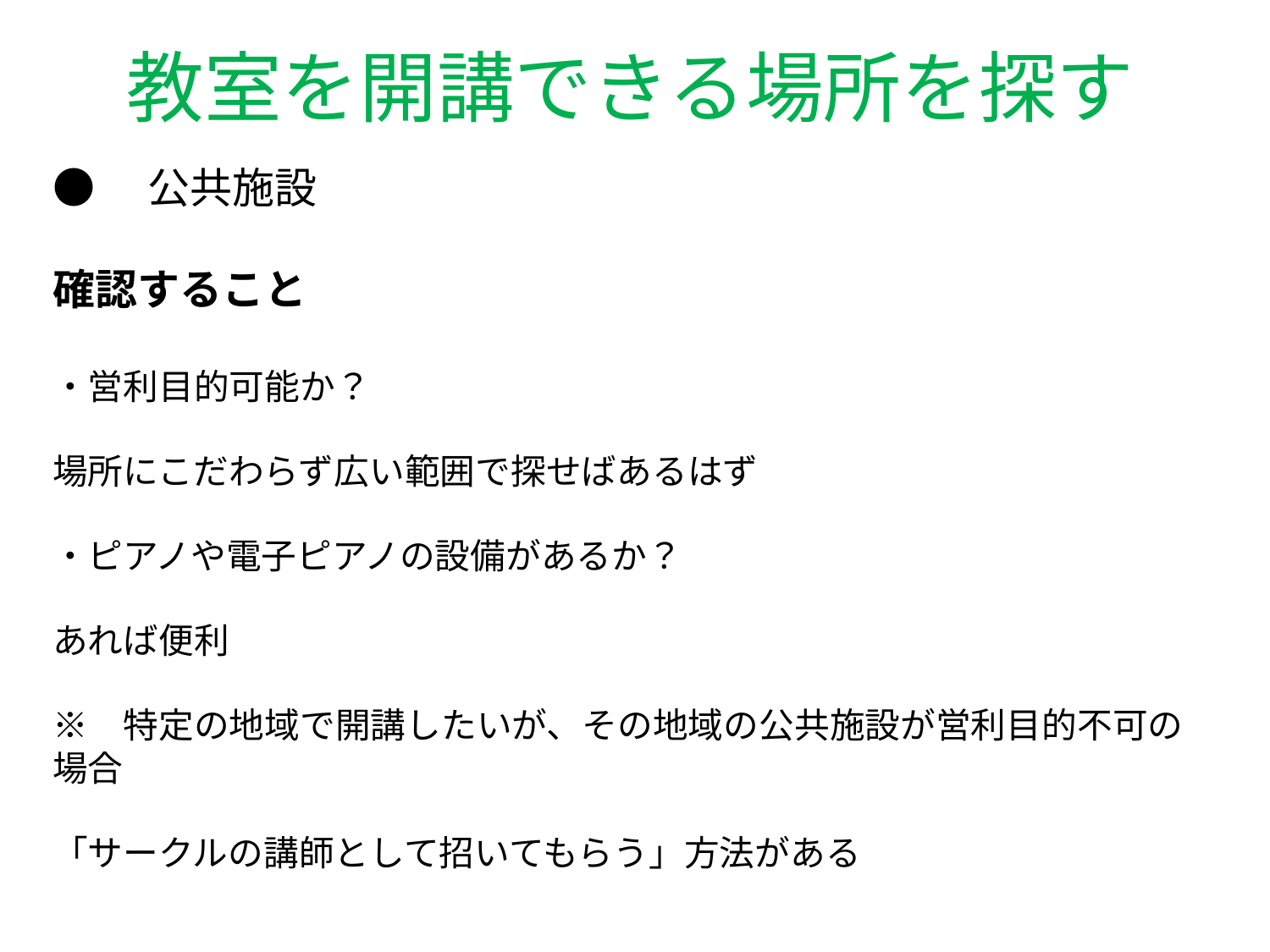

教室を開講できる場所を探す
# ●　公共施設 確認すること ・営利目的可能か？ 場所にこだわらず広い範囲で探せばあるはず ・ピアノや電子ピアノの設備があるか？ あれば便利 ※　特定の地域で開講したいが、その地域の公共施設が営利目的不可の場合 「サークルの講師として招いてもらう」方法がある